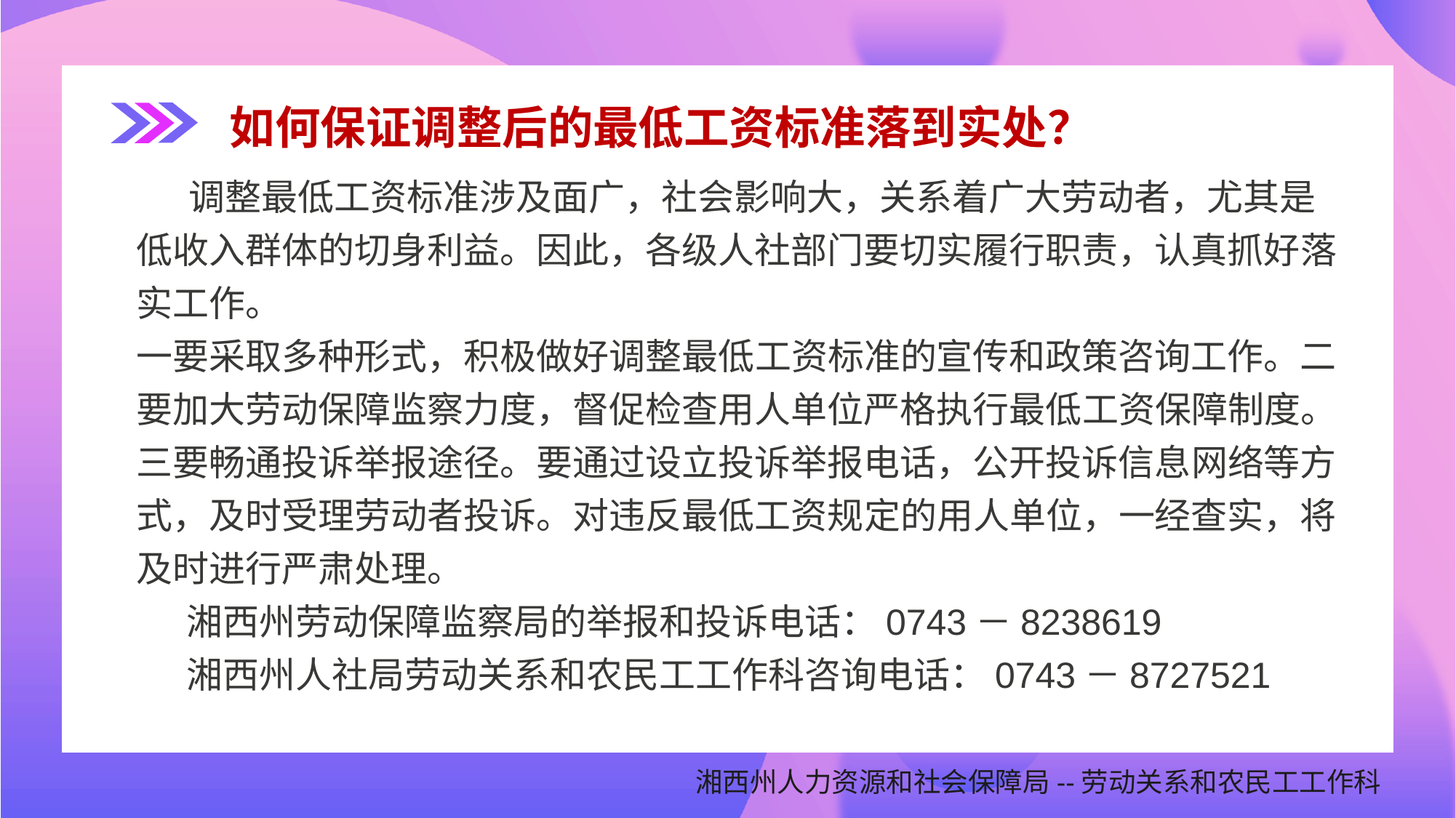

如何保证调整后的最低工资标准落到实处？

     调整最低工资标准涉及面广，社会影响大，关系着广大劳动者，尤其是低收入群体的切身利益。因此，各级人社部门要切实履行职责，认真抓好落实工作。
一要采取多种形式，积极做好调整最低工资标准的宣传和政策咨询工作。二要加大劳动保障监察力度，督促检查用人单位严格执行最低工资保障制度。
三要畅通投诉举报途径。要通过设立投诉举报电话，公开投诉信息网络等方式，及时受理劳动者投诉。对违反最低工资规定的用人单位，一经查实，将及时进行严肃处理。
     湘西州劳动保障监察局的举报和投诉电话：0743－8238619
     湘西州人社局劳动关系和农民工工作科咨询电话：0743－8727521
湘西州人力资源和社会保障局--劳动关系和农民工工作科